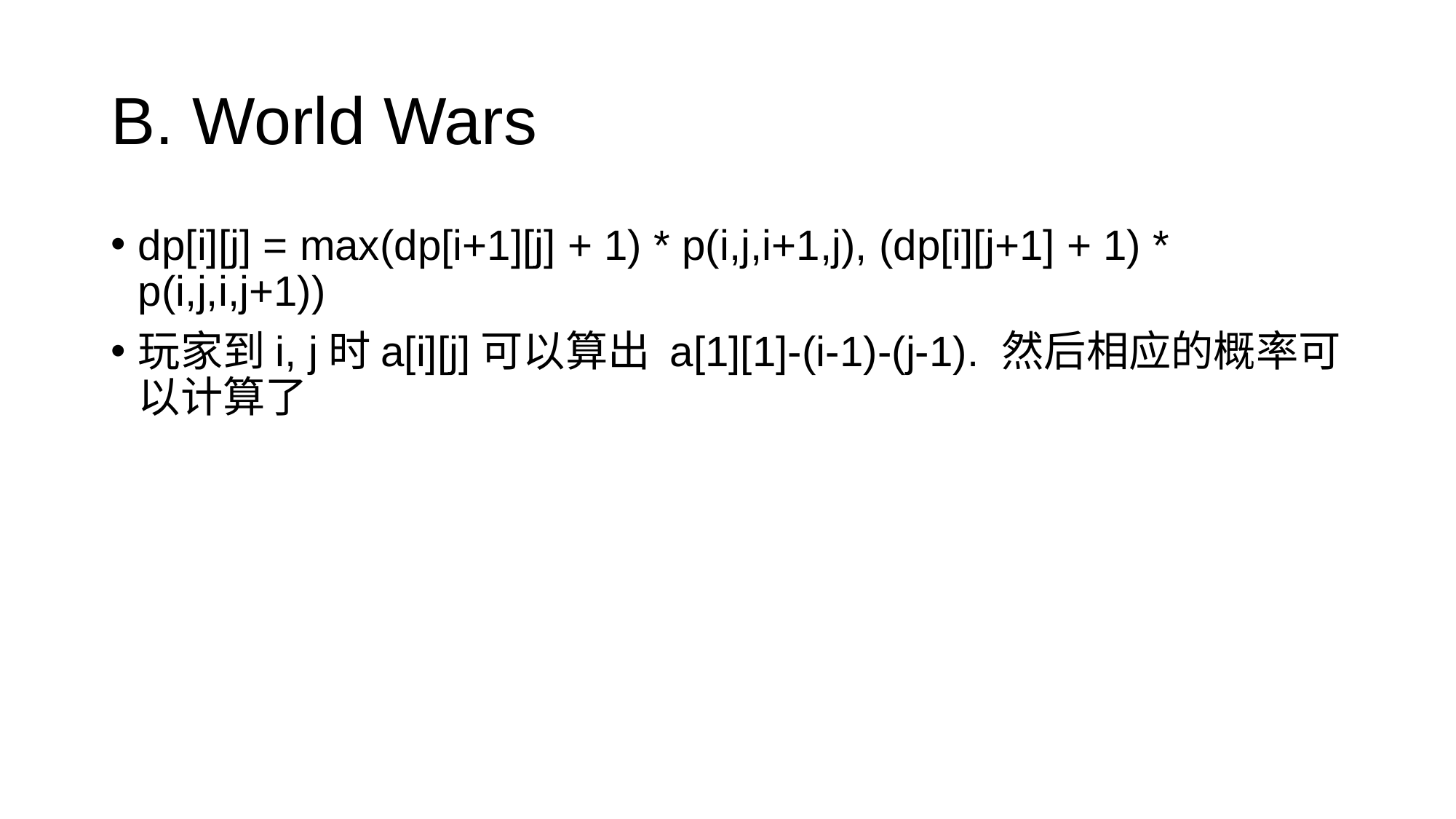

# B. World Wars
dp[i][j] = max(dp[i+1][j] + 1) * p(i,j,i+1,j), (dp[i][j+1] + 1) * p(i,j,i,j+1))
玩家到i, j时a[i][j]可以算出 a[1][1]-(i-1)-(j-1). 然后相应的概率可以计算了